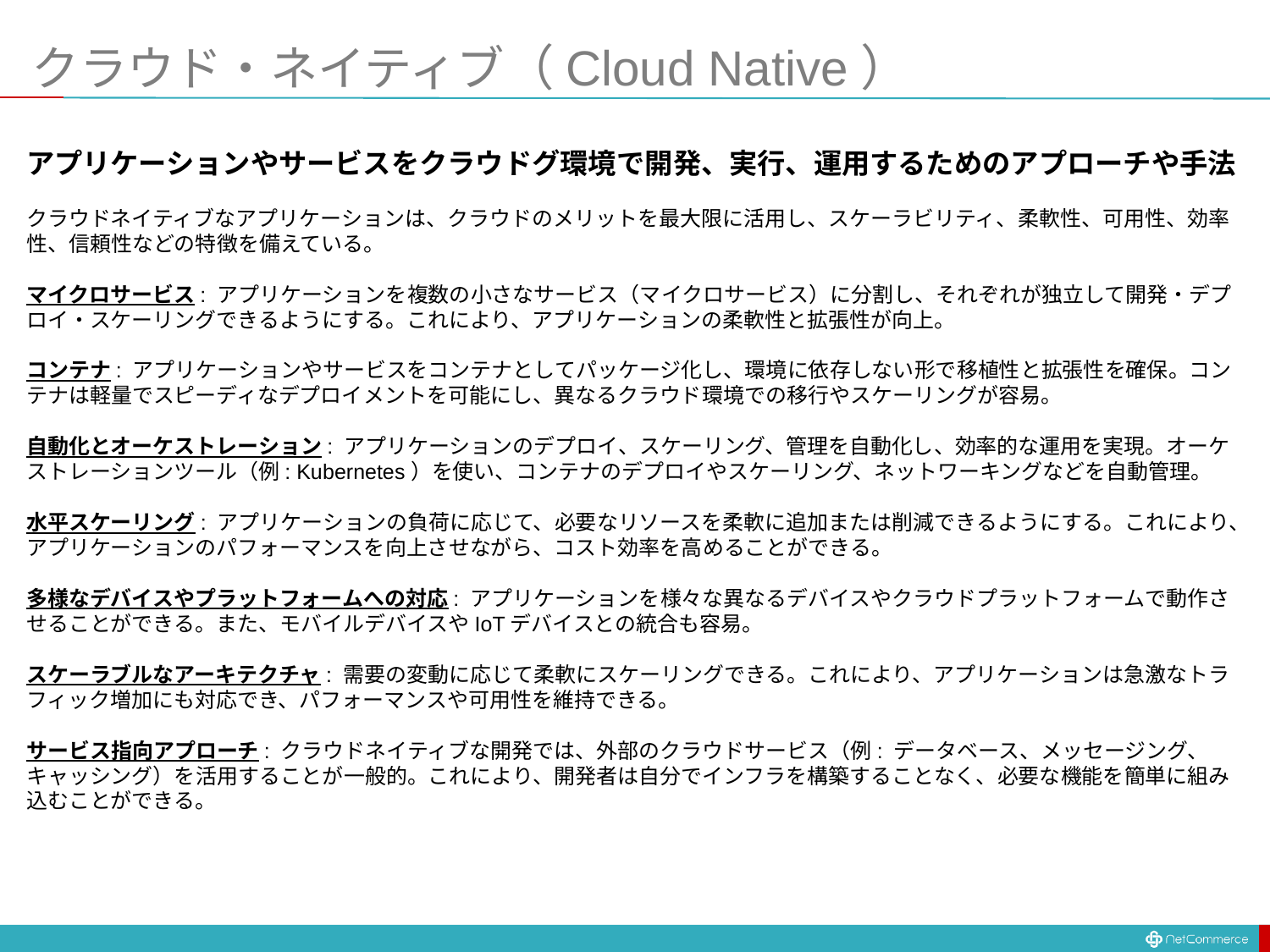

# クラウド・ネイティブ（Cloud Native）
アプリケーションやサービスをクラウドグ環境で開発、実行、運用するためのアプローチや手法

クラウドネイティブなアプリケーションは、クラウドのメリットを最大限に活用し、スケーラビリティ、柔軟性、可用性、効率性、信頼性などの特徴を備えている。

マイクロサービス: アプリケーションを複数の小さなサービス（マイクロサービス）に分割し、それぞれが独立して開発・デプロイ・スケーリングできるようにする。これにより、アプリケーションの柔軟性と拡張性が向上。

コンテナ: アプリケーションやサービスをコンテナとしてパッケージ化し、環境に依存しない形で移植性と拡張性を確保。コンテナは軽量でスピーディなデプロイメントを可能にし、異なるクラウド環境での移行やスケーリングが容易。

自動化とオーケストレーション: アプリケーションのデプロイ、スケーリング、管理を自動化し、効率的な運用を実現。オーケストレーションツール（例: Kubernetes）を使い、コンテナのデプロイやスケーリング、ネットワーキングなどを自動管理。

水平スケーリング: アプリケーションの負荷に応じて、必要なリソースを柔軟に追加または削減できるようにする。これにより、アプリケーションのパフォーマンスを向上させながら、コスト効率を高めることができる。

多様なデバイスやプラットフォームへの対応: アプリケーションを様々な異なるデバイスやクラウドプラットフォームで動作させることができる。また、モバイルデバイスやIoTデバイスとの統合も容易。

スケーラブルなアーキテクチャ: 需要の変動に応じて柔軟にスケーリングできる。これにより、アプリケーションは急激なトラフィック増加にも対応でき、パフォーマンスや可用性を維持できる。

サービス指向アプローチ: クラウドネイティブな開発では、外部のクラウドサービス（例: データベース、メッセージング、キャッシング）を活用することが一般的。これにより、開発者は自分でインフラを構築することなく、必要な機能を簡単に組み込むことができる。